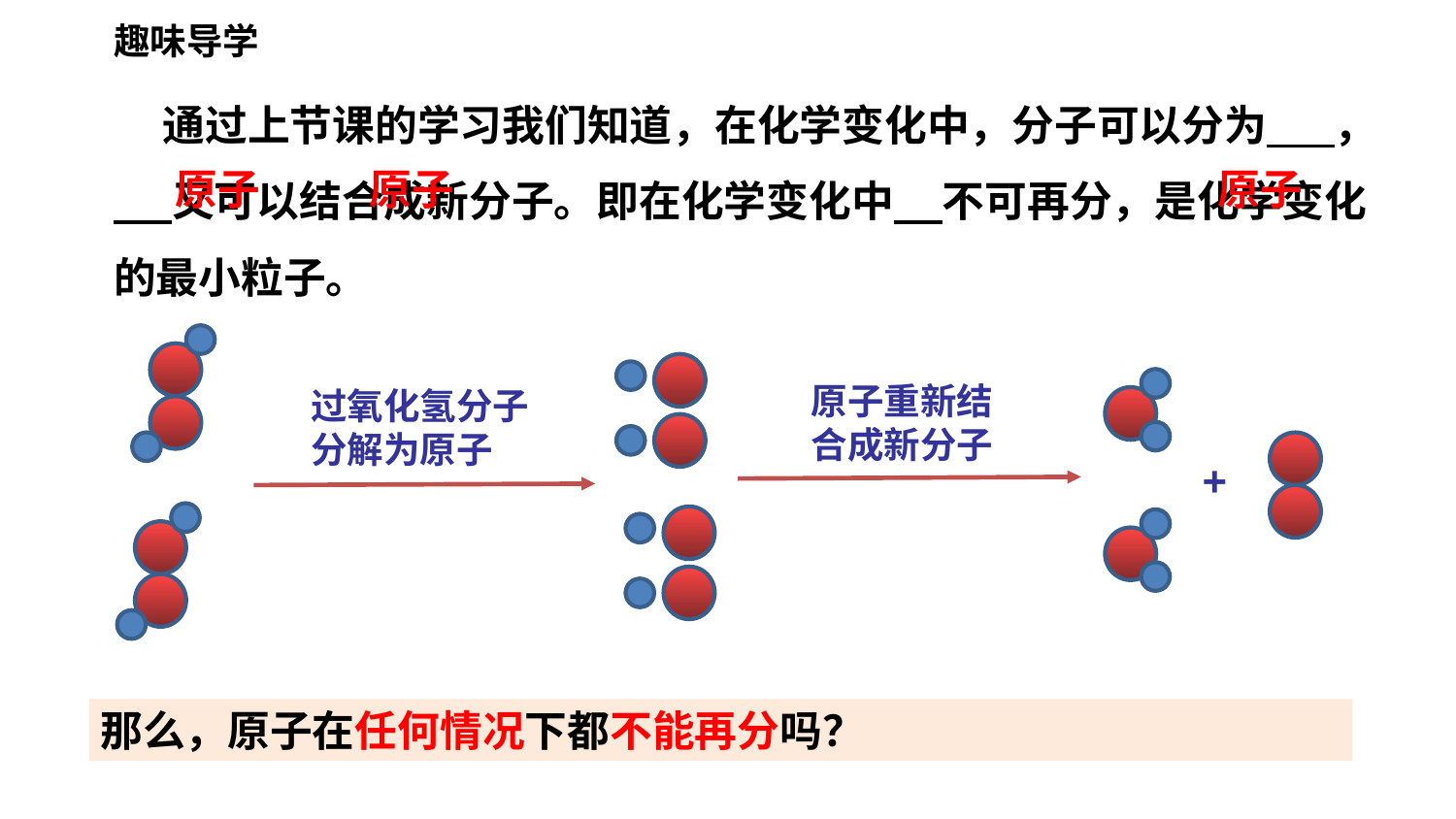

趣味导学
    通过上节课的学习我们知道，在化学变化中，分子可以分为       ，      又可以结合成新分子。即在化学变化中     不可再分，是化学变化的最小粒子。
原子
原子
原子

原子重新结合成新分子
过氧化氢分子分解为原子

+

那么，原子在任何情况下都不能再分吗？